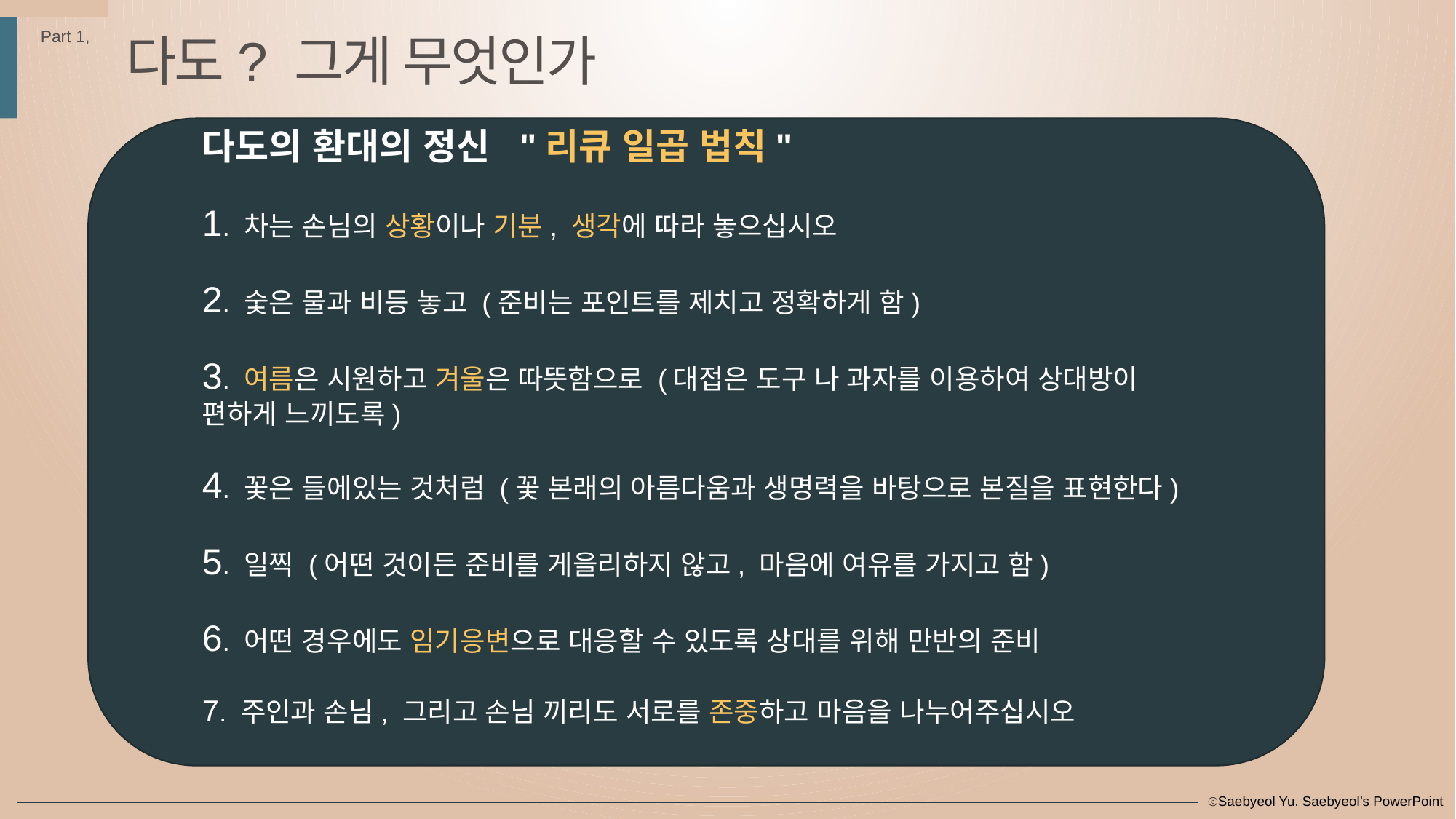

Part 1,
다도? 그게 무엇인가

다도의 환대의 정신  "리큐 일곱 법칙"
1. 차는 손님의 상황이나 기분, 생각에 따라 놓으십시오
2. 숯은 물과 비등 놓고 (준비는 포인트를 제치고 정확하게 함)
3. 여름은 시원하고 겨울은 따뜻함으로 (대접은 도구 나 과자를 이용하여 상대방이 편하게 느끼도록)
4. 꽃은 들에있는 것처럼 (꽃 본래의 아름다움과 생명력을 바탕으로 본질을 표현한다)
5. 일찍 (어떤 것이든 준비를 게을리하지 않고, 마음에 여유를 가지고 함)
6. 어떤 경우에도 임기응변으로 대응할 수 있도록 상대를 위해 만반의 준비
7. 주인과 손님, 그리고 손님 끼리도 서로를 존중하고 마음을 나누어주십시오